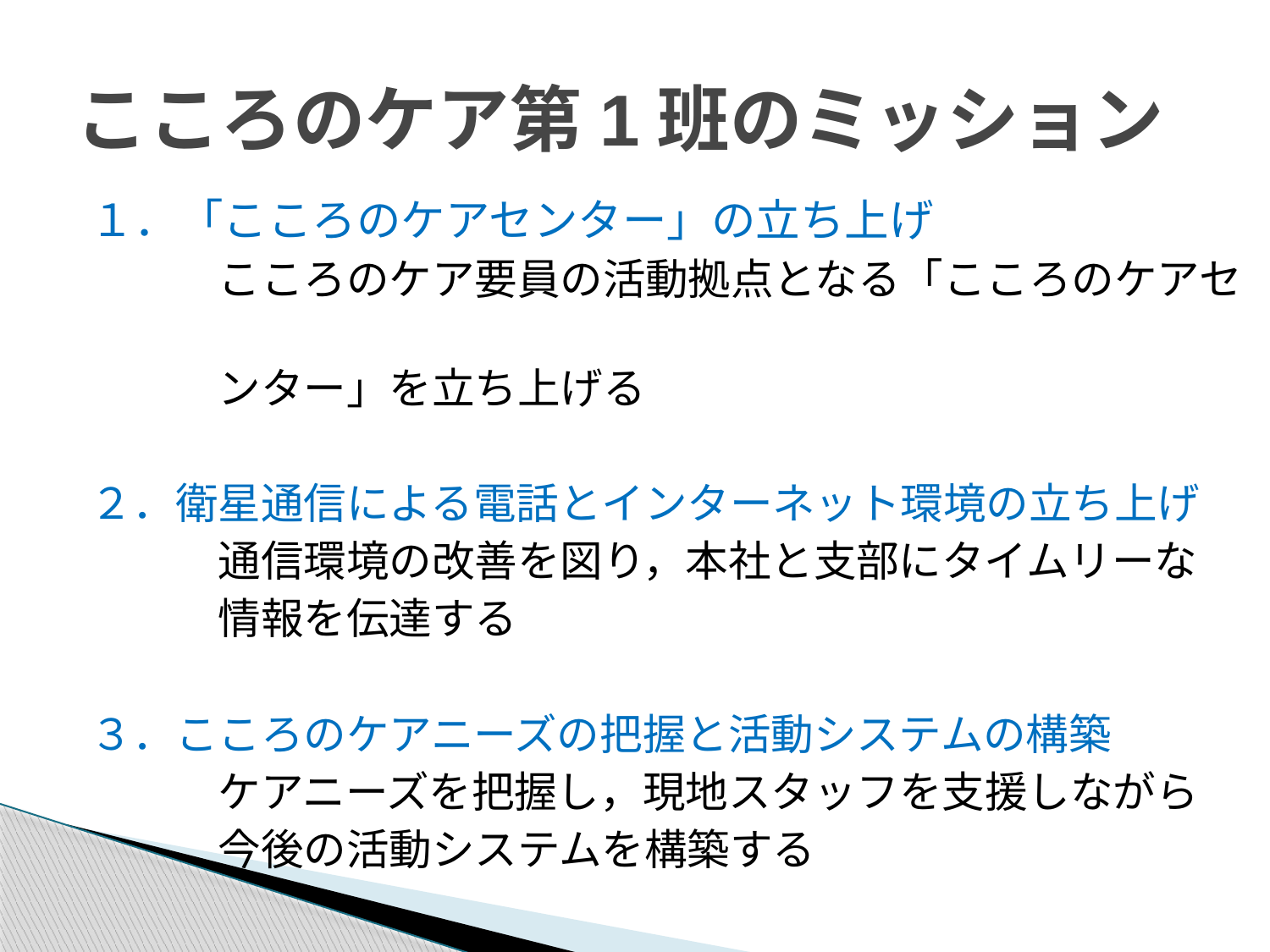

# こころのケア第1班のミッション
１．「こころのケアセンター」の立ち上げ
　　　こころのケア要員の活動拠点となる「こころのケアセ
　　　ンター」を立ち上げる

２．衛星通信による電話とインターネット環境の立ち上げ
　　　通信環境の改善を図り，本社と支部にタイムリーな
　　　情報を伝達する

３．こころのケアニーズの把握と活動システムの構築
　　　ケアニーズを把握し，現地スタッフを支援しながら
　　　今後の活動システムを構築する